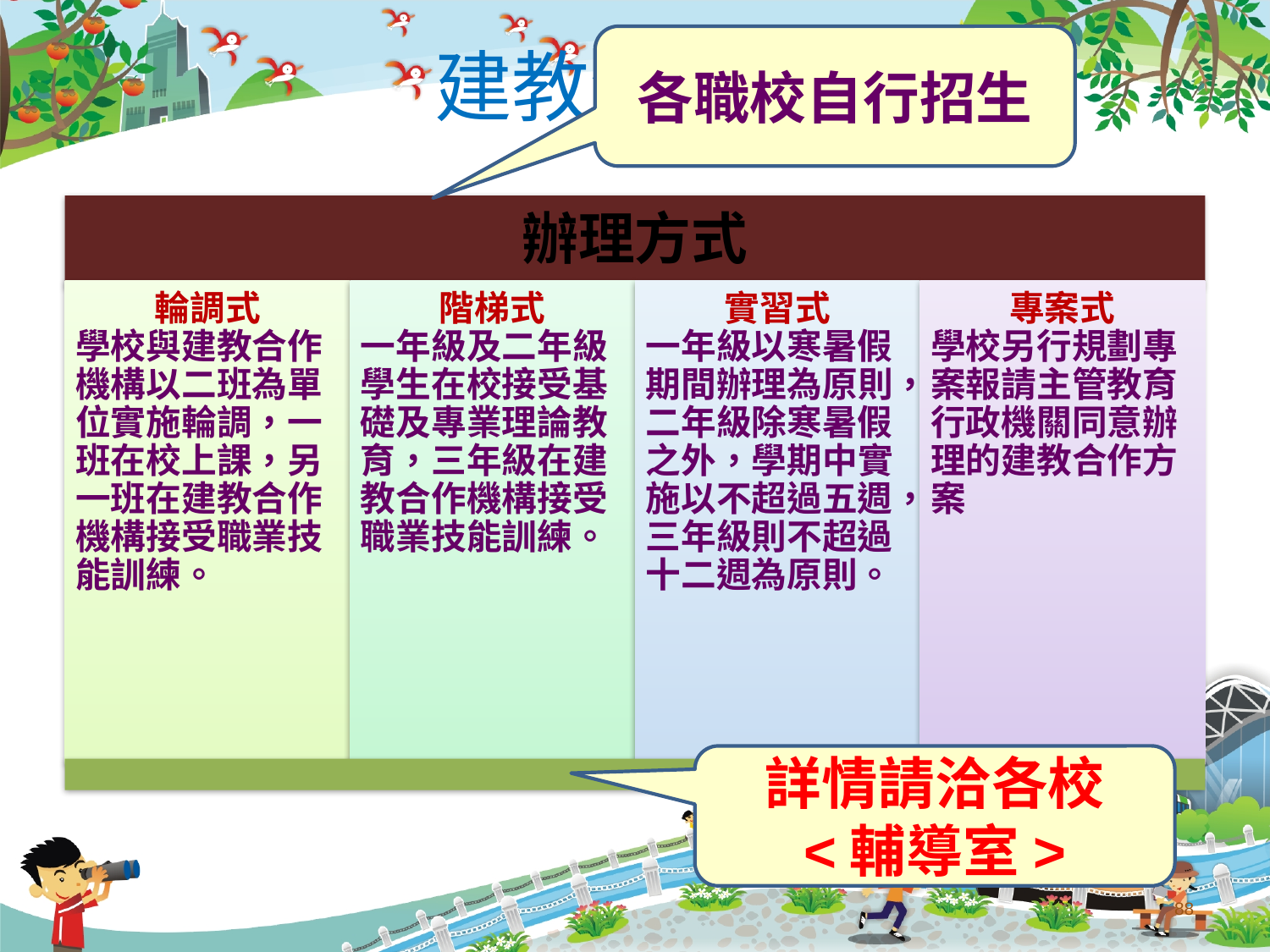

# 建教合作班
各職校自行招生
辦理方式
輪調式
學校與建教合作機構以二班為單位實施輪調，一班在校上課，另一班在建教合作機構接受職業技能訓練。
階梯式
一年級及二年級學生在校接受基礎及專業理論教育，三年級在建教合作機構接受職業技能訓練。
實習式
一年級以寒暑假期間辦理為原則，二年級除寒暑假之外，學期中實施以不超過五週，三年級則不超過十二週為原則。
專案式
學校另行規劃專案報請主管教育行政機關同意辦理的建教合作方案
詳情請洽各校
<輔導室>
88